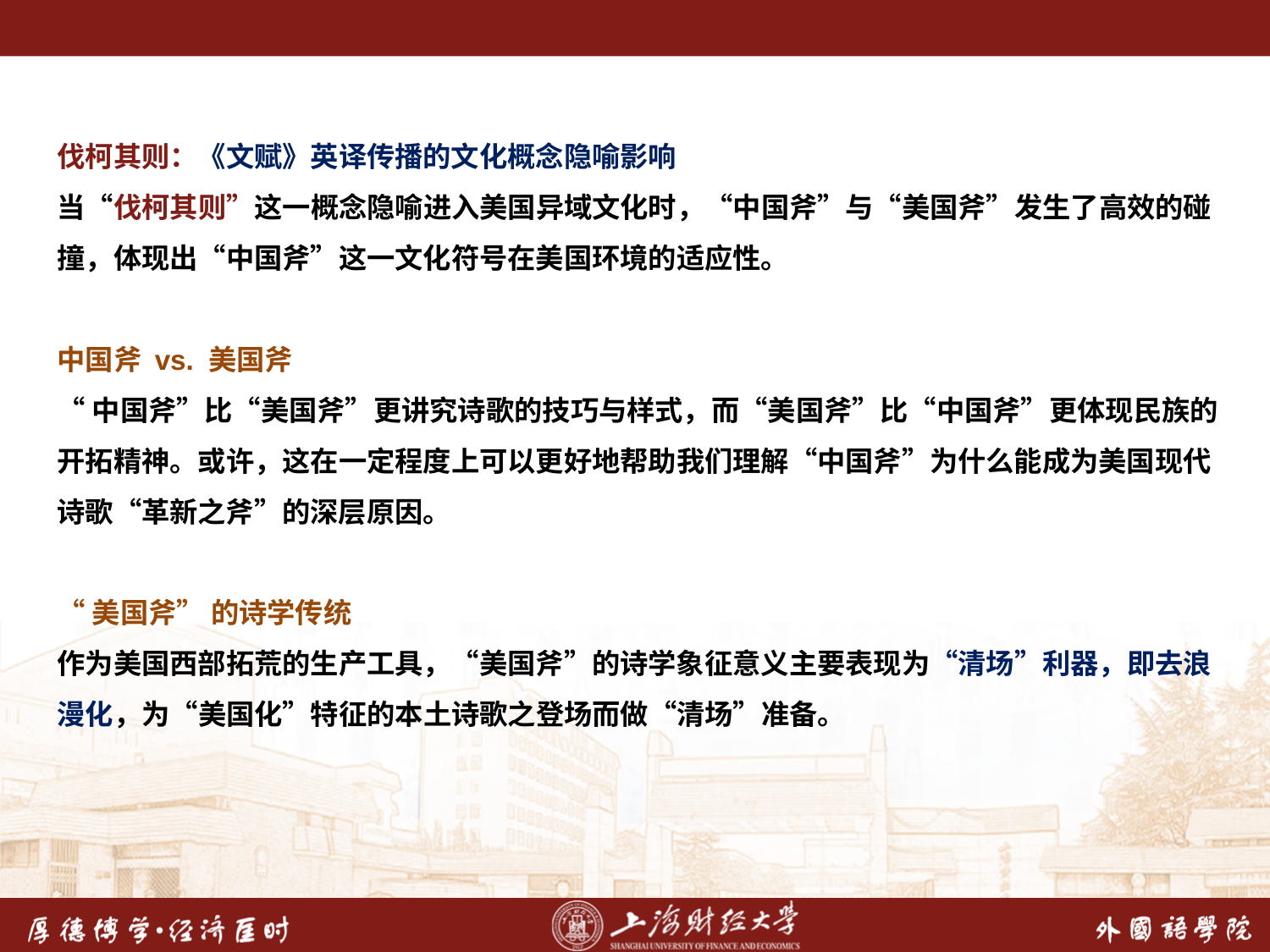

伐柯其则：《文赋》英译传播的文化概念隐喻影响
当“伐柯其则”这一概念隐喻进入美国异域文化时，“中国斧”与“美国斧”发生了高效的碰撞，体现出“中国斧”这一文化符号在美国环境的适应性。

中国斧 vs. 美国斧
“中国斧”比“美国斧”更讲究诗歌的技巧与样式，而“美国斧”比“中国斧”更体现民族的开拓精神。或许，这在一定程度上可以更好地帮助我们理解“中国斧”为什么能成为美国现代诗歌“革新之斧”的深层原因。

“美国斧” 的诗学传统
作为美国西部拓荒的生产工具，“美国斧”的诗学象征意义主要表现为“清场”利器，即去浪漫化，为“美国化”特征的本土诗歌之登场而做“清场”准备。